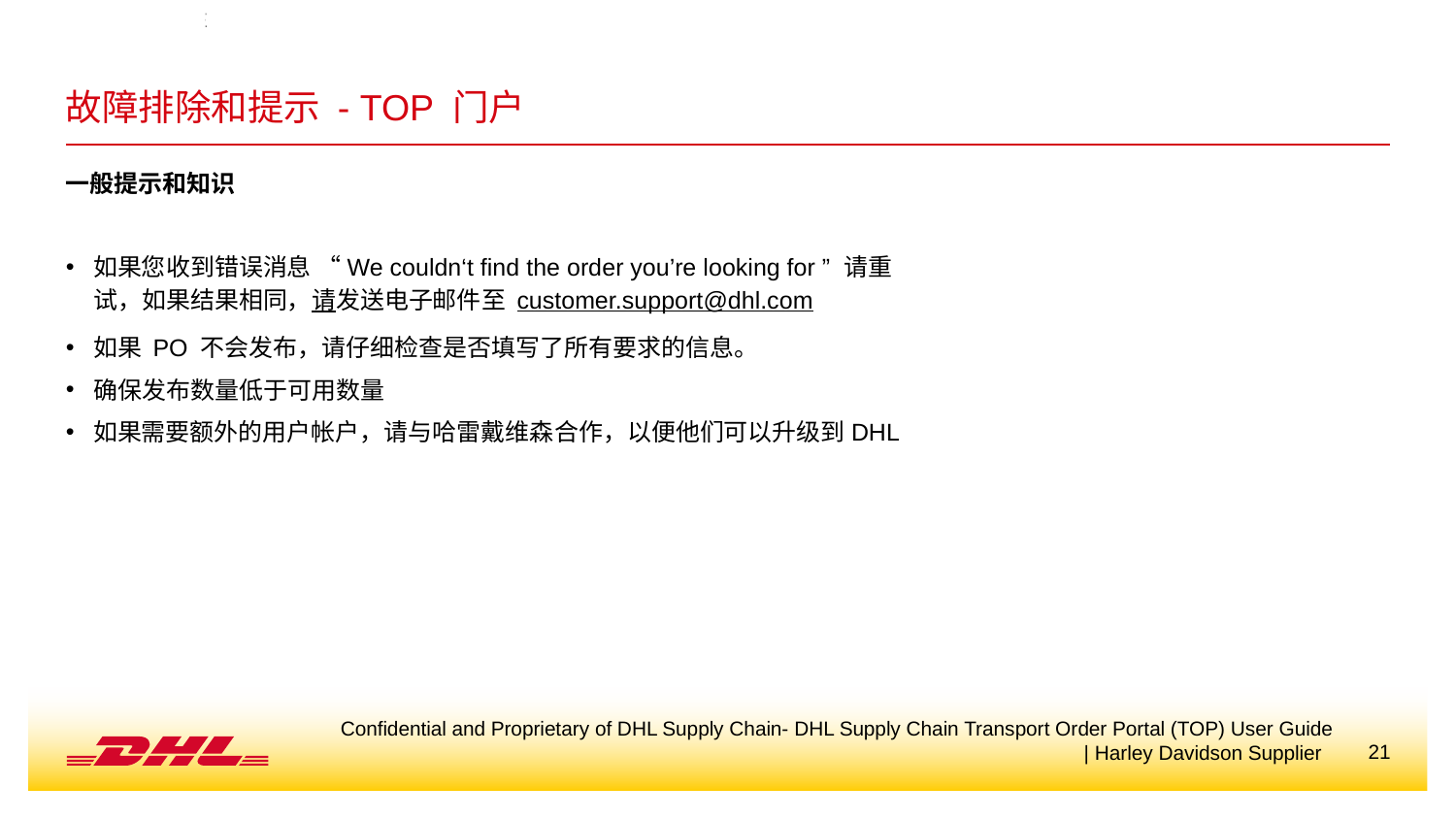

# 故障排除和提示 - TOP 门户

一般提示和知识

如果您收到错误消息 “We couldn‘t find the order you’re looking for ” 请重试，如果结果相同，请发送电子邮件至 customer.support@dhl.com
如果 PO 不会发布，请仔细检查是否填写了所有要求的信息。
确保发布数量低于可用数量
如果需要额外的用户帐户，请与哈雷戴维森合作，以便他们可以升级到DHL

Confidential and Proprietary of DHL Supply Chain- DHL Supply Chain Transport Order Portal (TOP) User Guide | Harley Davidson Supplier